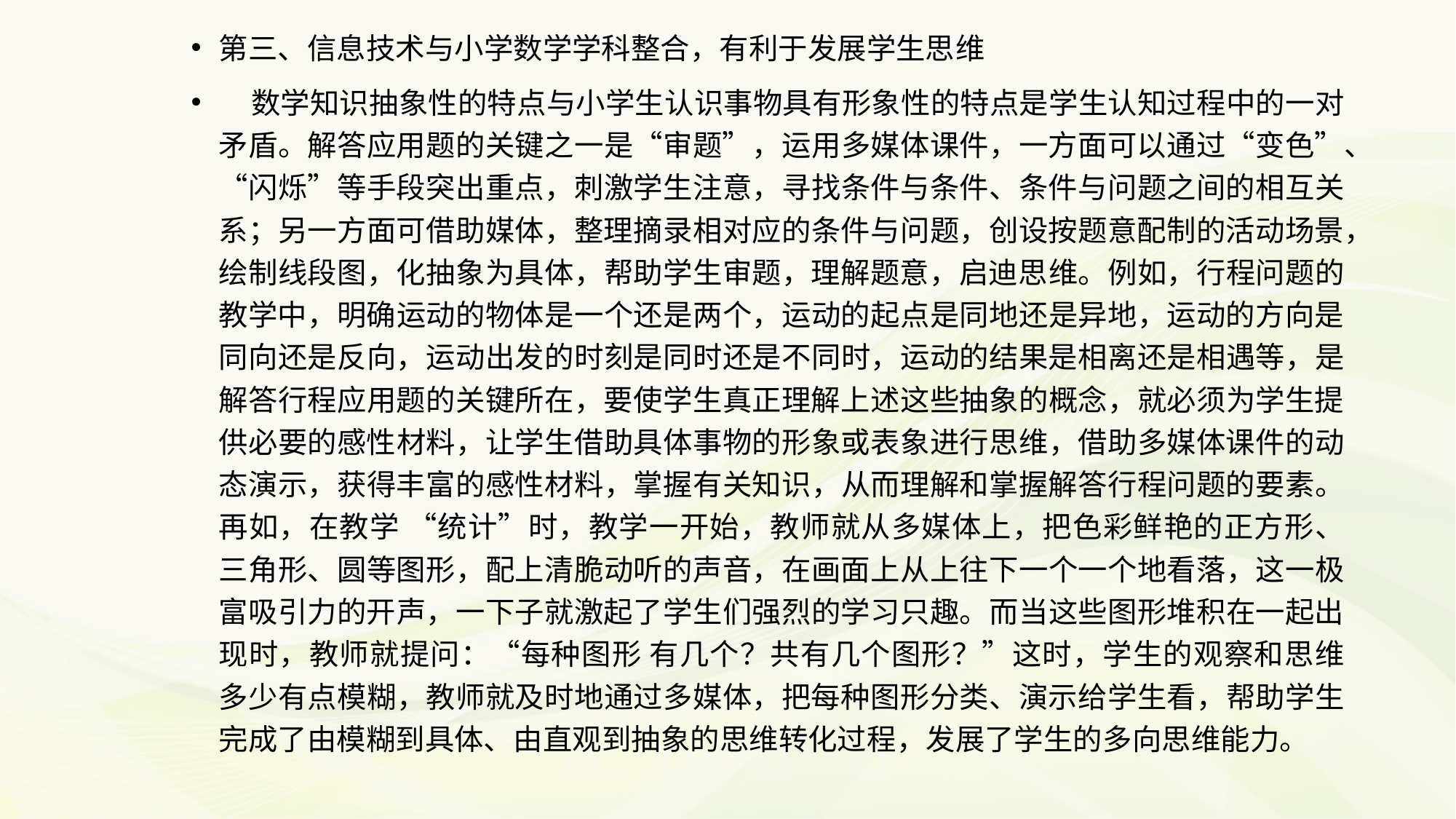

第三、信息技术与小学数学学科整合，有利于发展学生思维
    数学知识抽象性的特点与小学生认识事物具有形象性的特点是学生认知过程中的一对矛盾。解答应用题的关键之一是“审题”，运用多媒体课件，一方面可以通过“变色”、“闪烁”等手段突出重点，刺激学生注意，寻找条件与条件、条件与问题之间的相互关系；另一方面可借助媒体，整理摘录相对应的条件与问题，创设按题意配制的活动场景，绘制线段图，化抽象为具体，帮助学生审题，理解题意，启迪思维。例如，行程问题的教学中，明确运动的物体是一个还是两个，运动的起点是同地还是异地，运动的方向是同向还是反向，运动出发的时刻是同时还是不同时，运动的结果是相离还是相遇等，是解答行程应用题的关键所在，要使学生真正理解上述这些抽象的概念，就必须为学生提供必要的感性材料，让学生借助具体事物的形象或表象进行思维，借助多媒体课件的动态演示，获得丰富的感性材料，掌握有关知识，从而理解和掌握解答行程问题的要素。再如，在教学 “统计”时，教学一开始，教师就从多媒体上，把色彩鲜艳的正方形、三角形、圆等图形，配上清脆动听的声音，在画面上从上往下一个一个地看落，这一极富吸引力的开声，一下子就激起了学生们强烈的学习只趣。而当这些图形堆积在一起出现时，教师就提问：“每种图形 有几个？共有几个图形？”这时，学生的观察和思维多少有点模糊，教师就及时地通过多媒体，把每种图形分类、演示给学生看，帮助学生完成了由模糊到具体、由直观到抽象的思维转化过程，发展了学生的多向思维能力。